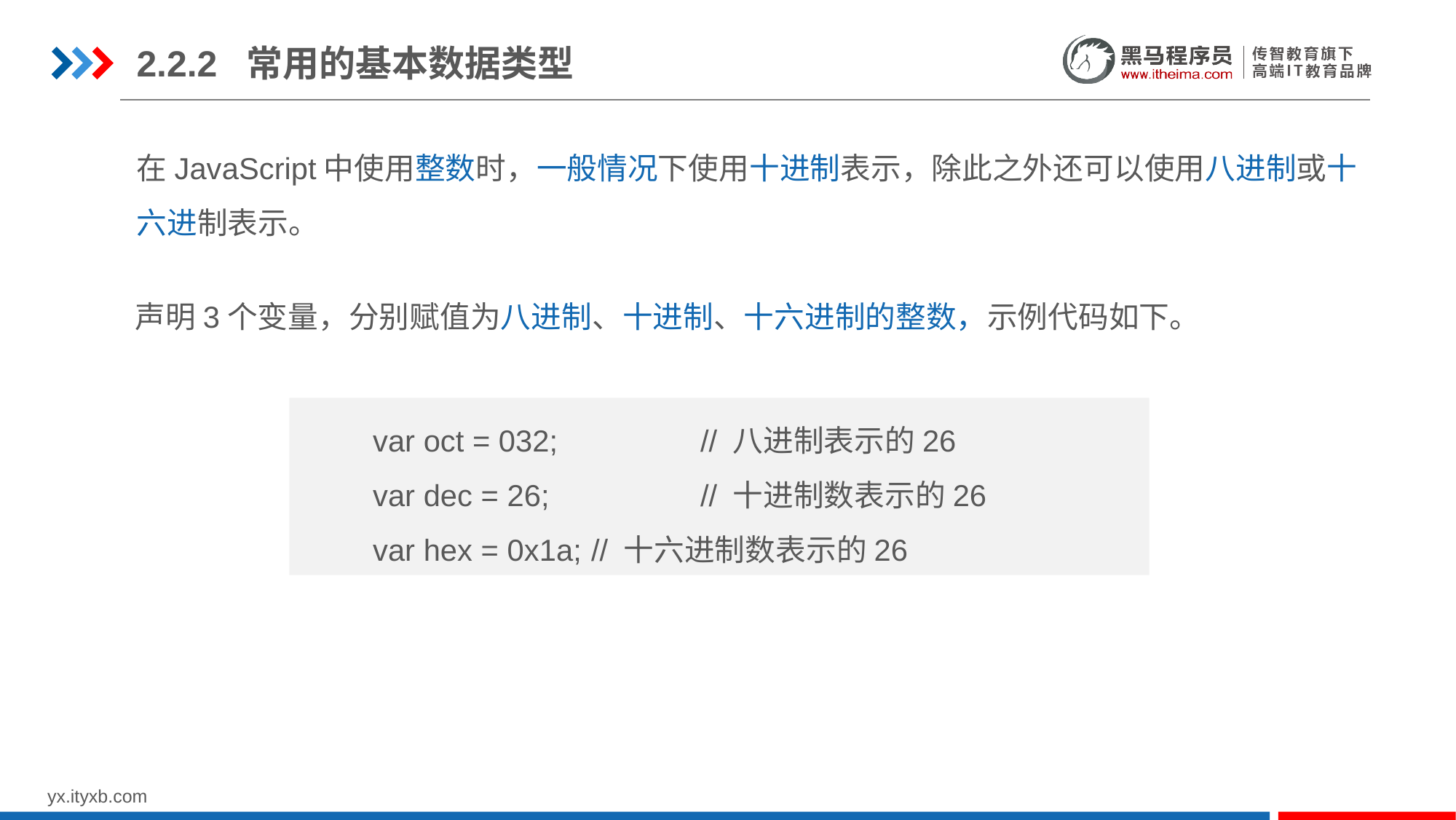

2.2.2  常用的基本数据类型
在JavaScript中使用整数时，一般情况下使用十进制表示，除此之外还可以使用八进制或十六进制表示。
声明3个变量，分别赋值为八进制、十进制、十六进制的整数，示例代码如下。
var oct = 032;		// 八进制表示的26
var dec = 26;		// 十进制数表示的26
var hex = 0x1a;	// 十六进制数表示的26